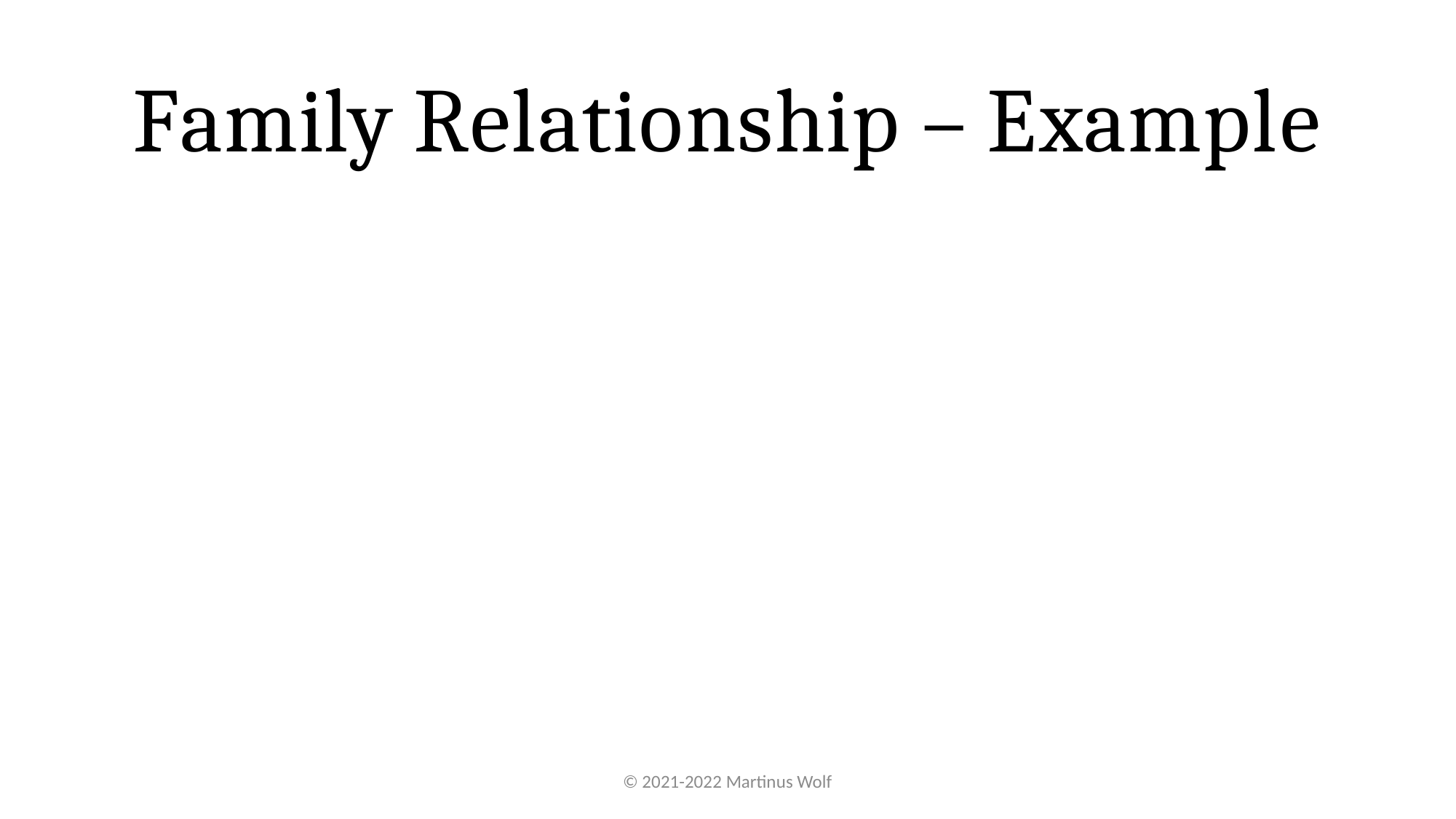

# Family Relationship – Example

明治参拾四年壱月拾九日生
明治 – Meiji Era
参拾四年 – 34th year
壱月 – 1st month
拾九日 – 19th day
生 – birth
Born on January 19, 1901

© 2021-2022 Martinus Wolf